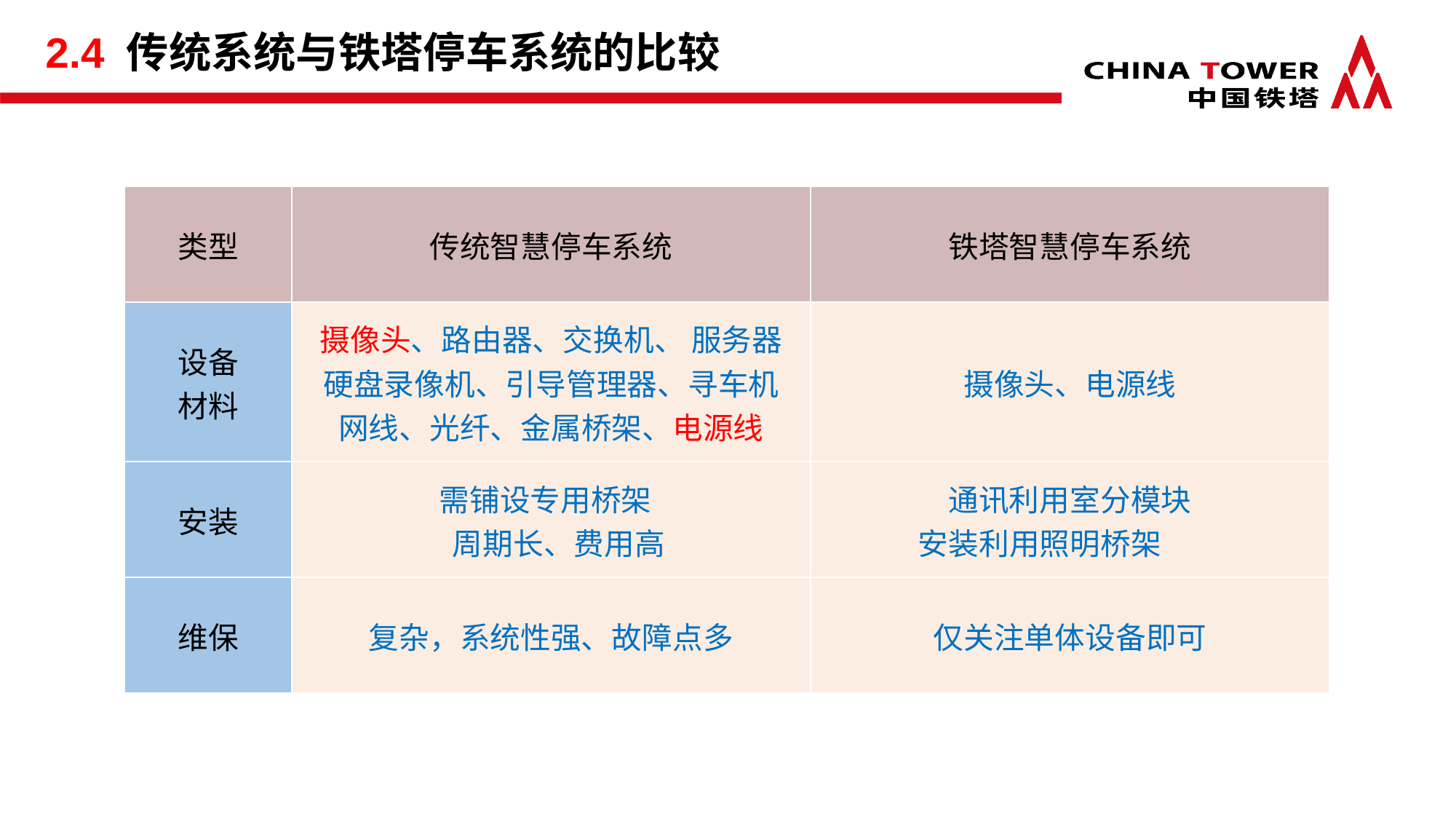

2.4 传统系统与铁塔停车系统的比较
| 类型 | 传统智慧停车系统 | 铁塔智慧停车系统 |
| --- | --- | --- |
| 设备 材料 | 摄像头、路由器、交换机、 服务器 硬盘录像机、引导管理器、寻车机 网线、光纤、金属桥架、电源线 | 摄像头、电源线 |
| 安装 | 需铺设专用桥架 周期长、费用高 | 通讯利用室分模块 安装利用照明桥架 |
| 维保 | 复杂，系统性强、故障点多 | 仅关注单体设备即可 |